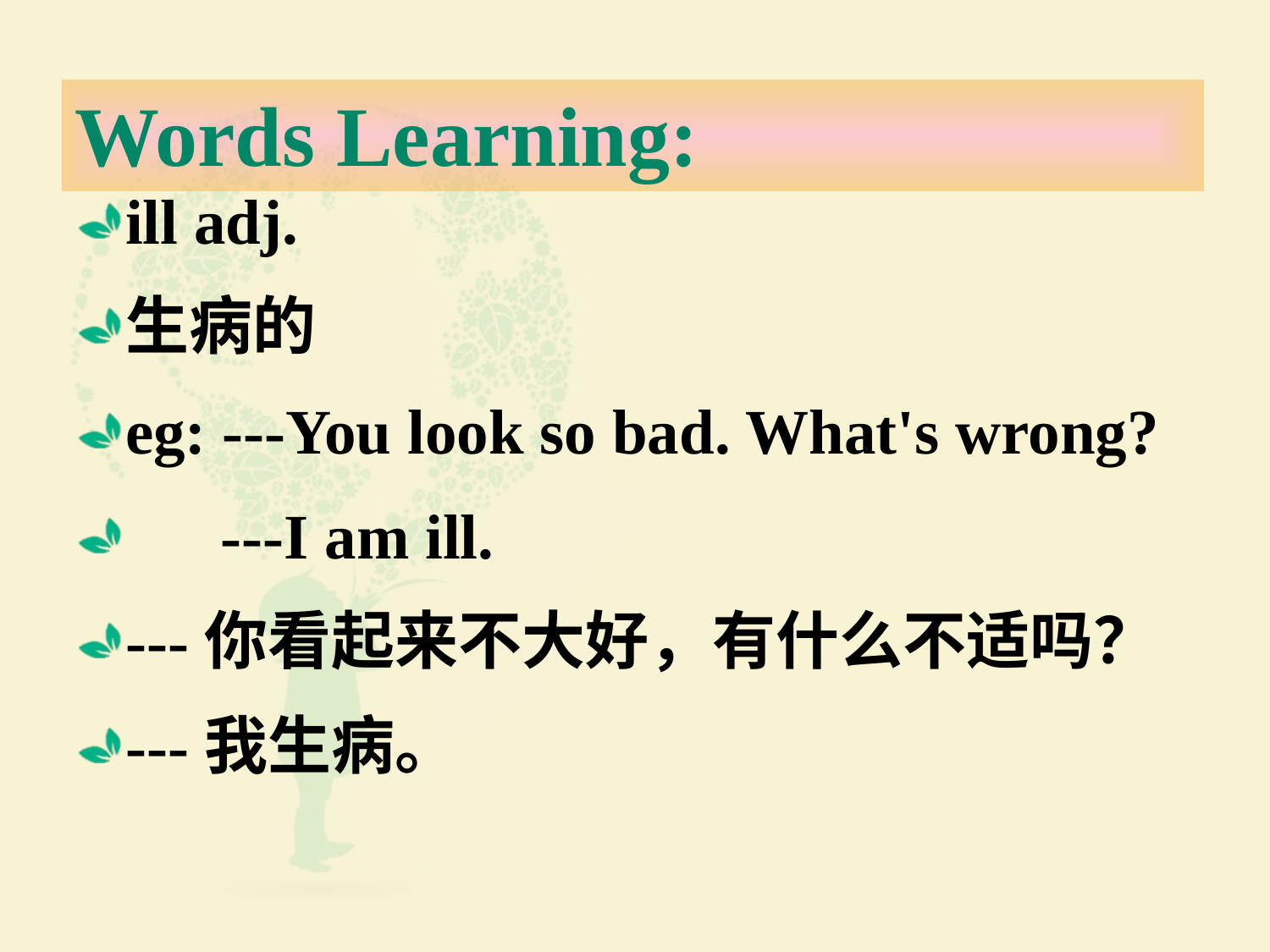

# Words Learning:
ill adj.
生病的
eg: ---You look so bad. What's wrong?
      ---I am ill.
---你看起来不大好，有什么不适吗？
---我生病。